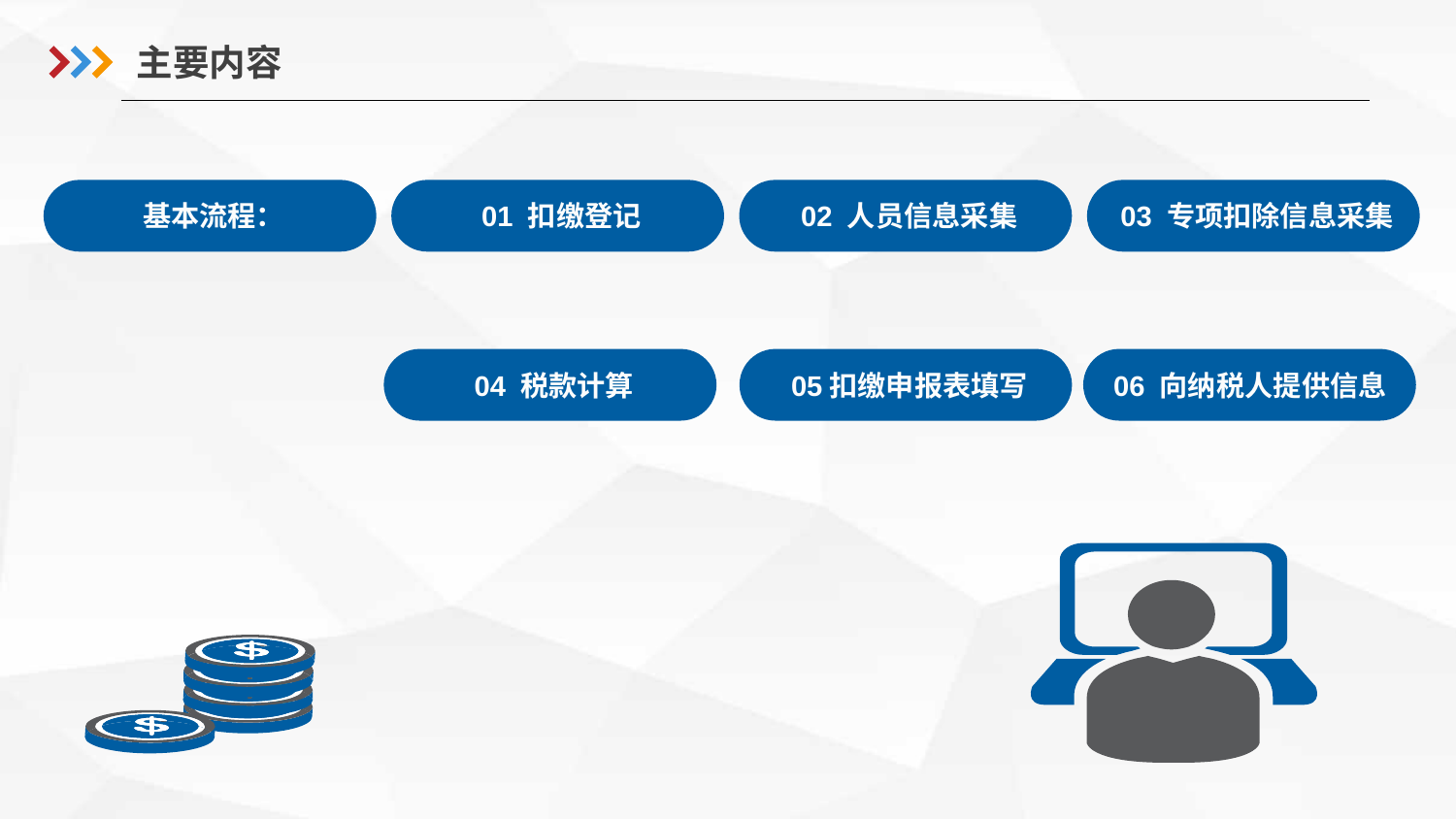

主要内容

基本流程：

01 扣缴登记

02 人员信息采集

03 专项扣除信息采集

04 税款计算

05扣缴申报表填写

06 向纳税人提供信息